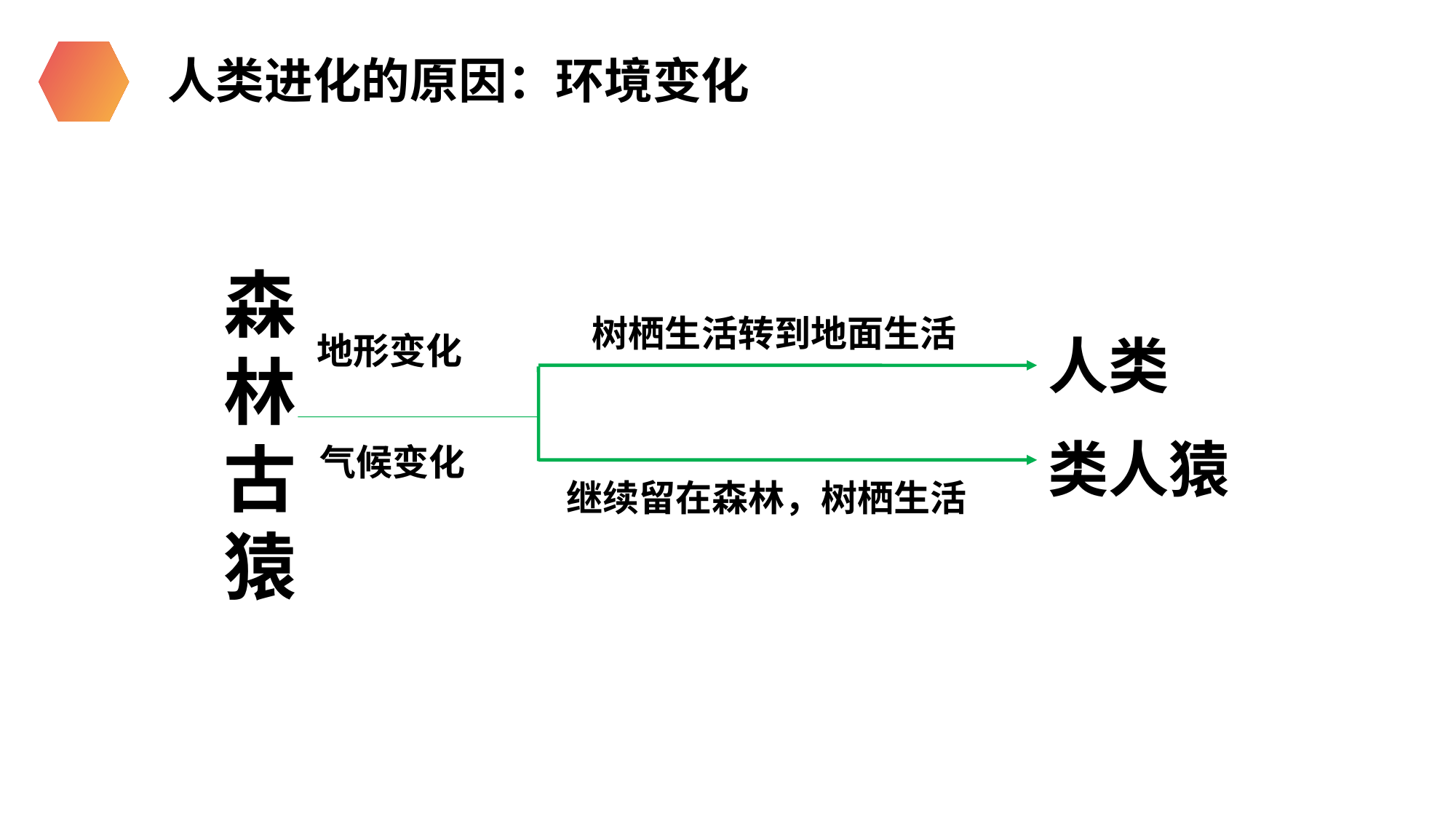

人类进化的原因：环境变化
森
林
古
猿
树栖生活转到地面生活
人类
地形变化

类人猿
气候变化

继续留在森林，树栖生活